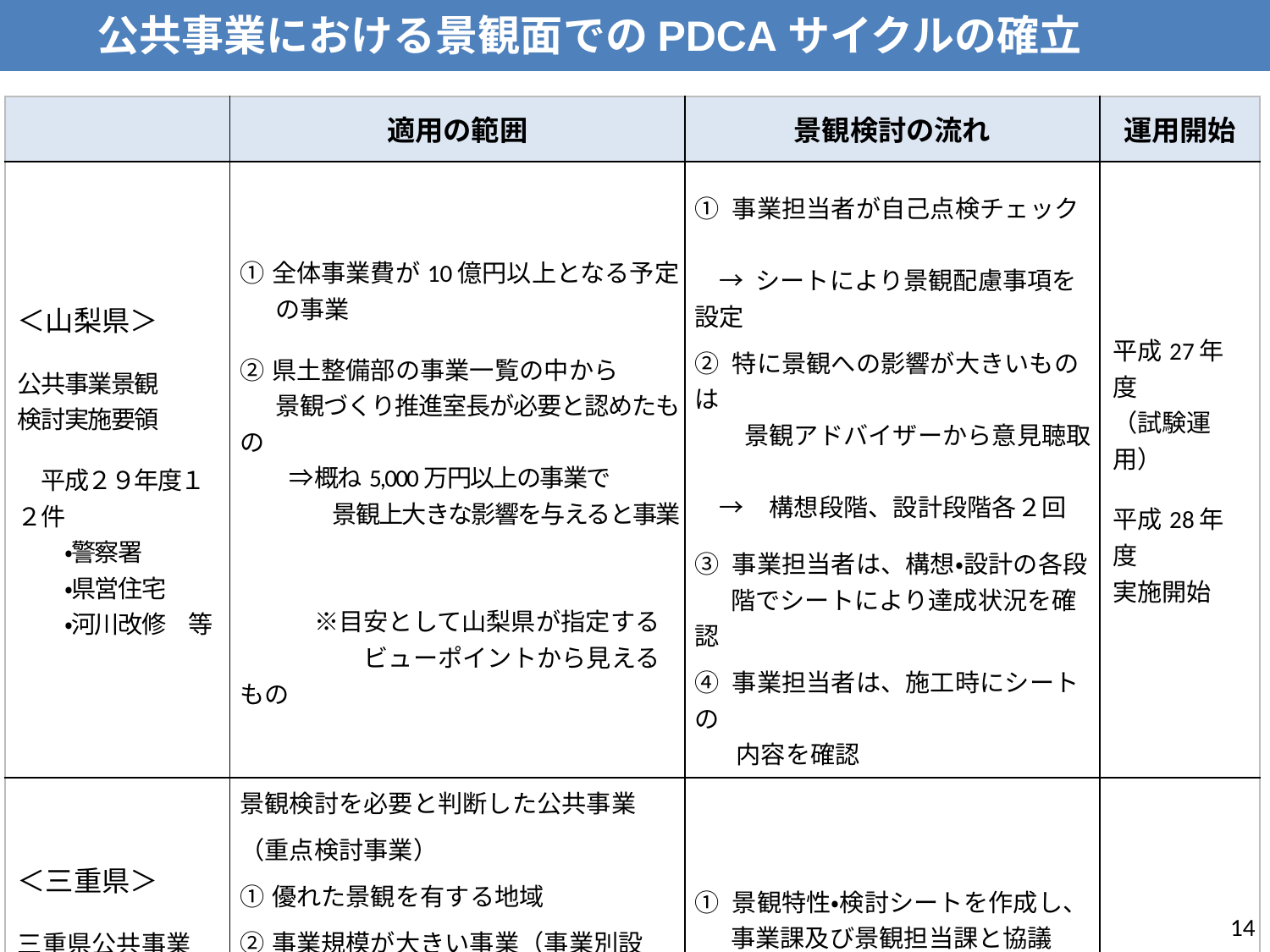

公共事業における景観面でのPDCAサイクルの確立
|  | 適用の範囲 | 景観検討の流れ | 運用開始 |
| --- | --- | --- | --- |
| ＜山梨県＞ 公共事業景観 検討実施要領 　平成２９年度１２件 　　・警察署 　　・県営住宅 　　・河川改修　等 | ①全体事業費が10億円以上となる予定 　 の事業 ②県土整備部の事業一覧の中から 　 景観づくり推進室長が必要と認めたもの 　　⇒概ね5,000万円以上の事業で 　　　　景観上大きな影響を与えると事業　 　　　　 　　　※目安として山梨県が指定する 　　　　　ビューポイントから見えるもの | ① 事業担当者が自己点検チェック　　　 　→ シートにより景観配慮事項を設定　　　　 ② 特に景観への影響が大きいものは 　　景観アドバイザーから意見聴取　　　 　→　構想段階、設計段階各２回 ③ 事業担当者は、構想・設計の各段 　 階でシートにより達成状況を確認 ④ 事業担当者は、施工時にシートの 　 内容を確認 | 平成27年度 （試験運用） 平成28年度 実施開始 |
| ＜三重県＞ 三重県公共事業 景観検討システム 要綱（案） 　平成２９年度２件 　・海岸浸食対策 　・農道整備 | 景観検討を必要と判断した公共事業 （重点検討事業）　 ①優れた景観を有する地域 ②事業規模が大きい事業（事業別設定） ③優れた景観を創造すべき地域の事業　 例）　優れた景観を有する地域 　・景観地区 　・世界遺産 　・歴史的風致維持向上計画の重点地区　　　 　 など | ① 景観特性・検討シートを作成し、 　 事業課及び景観担当課と協議 ② 「重点検討事業」については 　　景観アドバイザーへ意見聴取 ③ シート及び景観アドバイザーへの 　 意見聴取録を基に設計 ④ 景観検討を踏まえた事業の実施 | 平成23年度 から試験 運用開始 （継続中） |
14